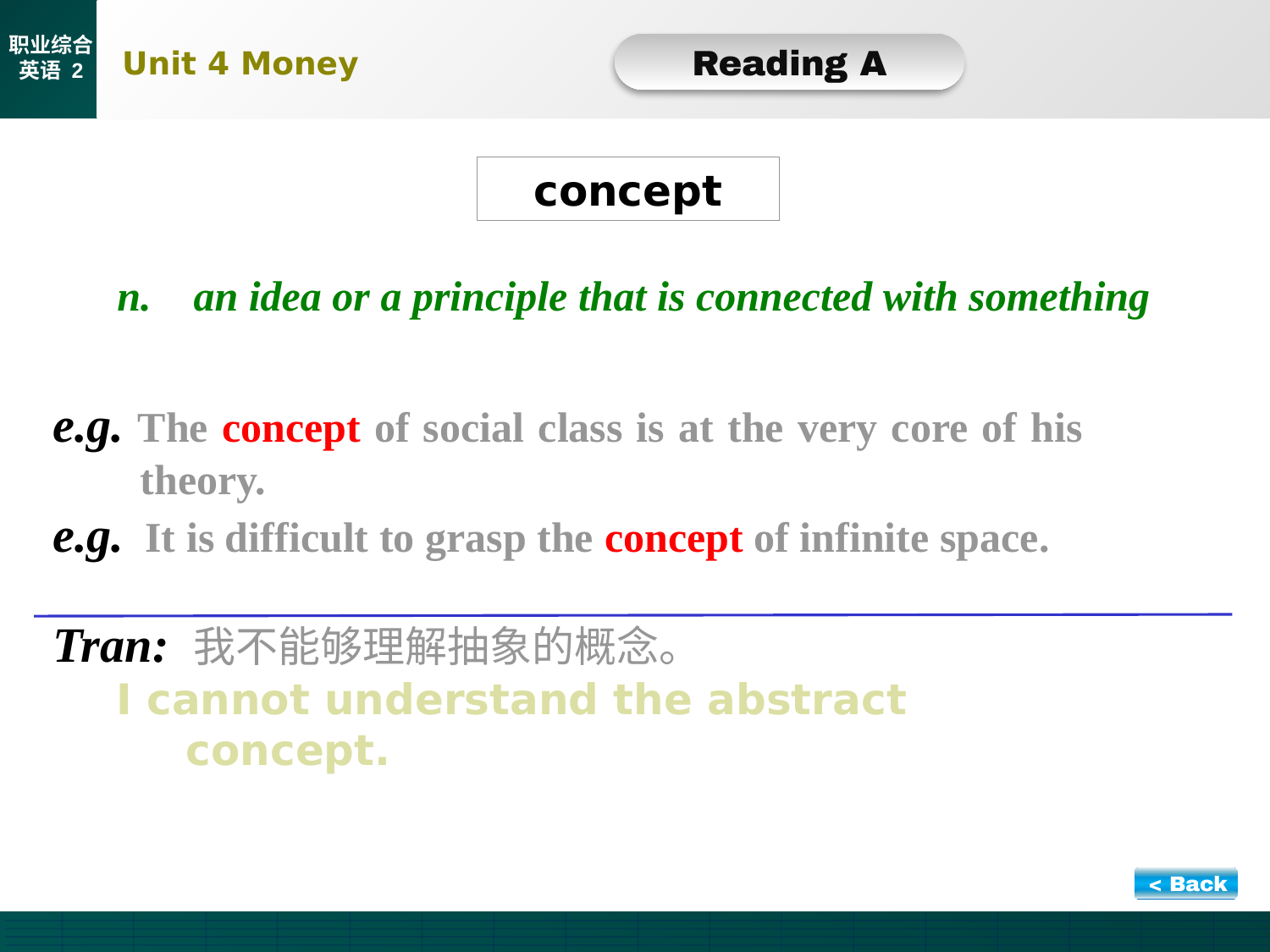

Reading A
concept
n.    an idea or a principle that is connected with something
e.g. The concept of social class is at the very core of his theory.
e.g.  It is difficult to grasp the concept of infinite space.

Tran: 我不能够理解抽象的概念。
      I cannot understand the abstract
         concept.

< Back